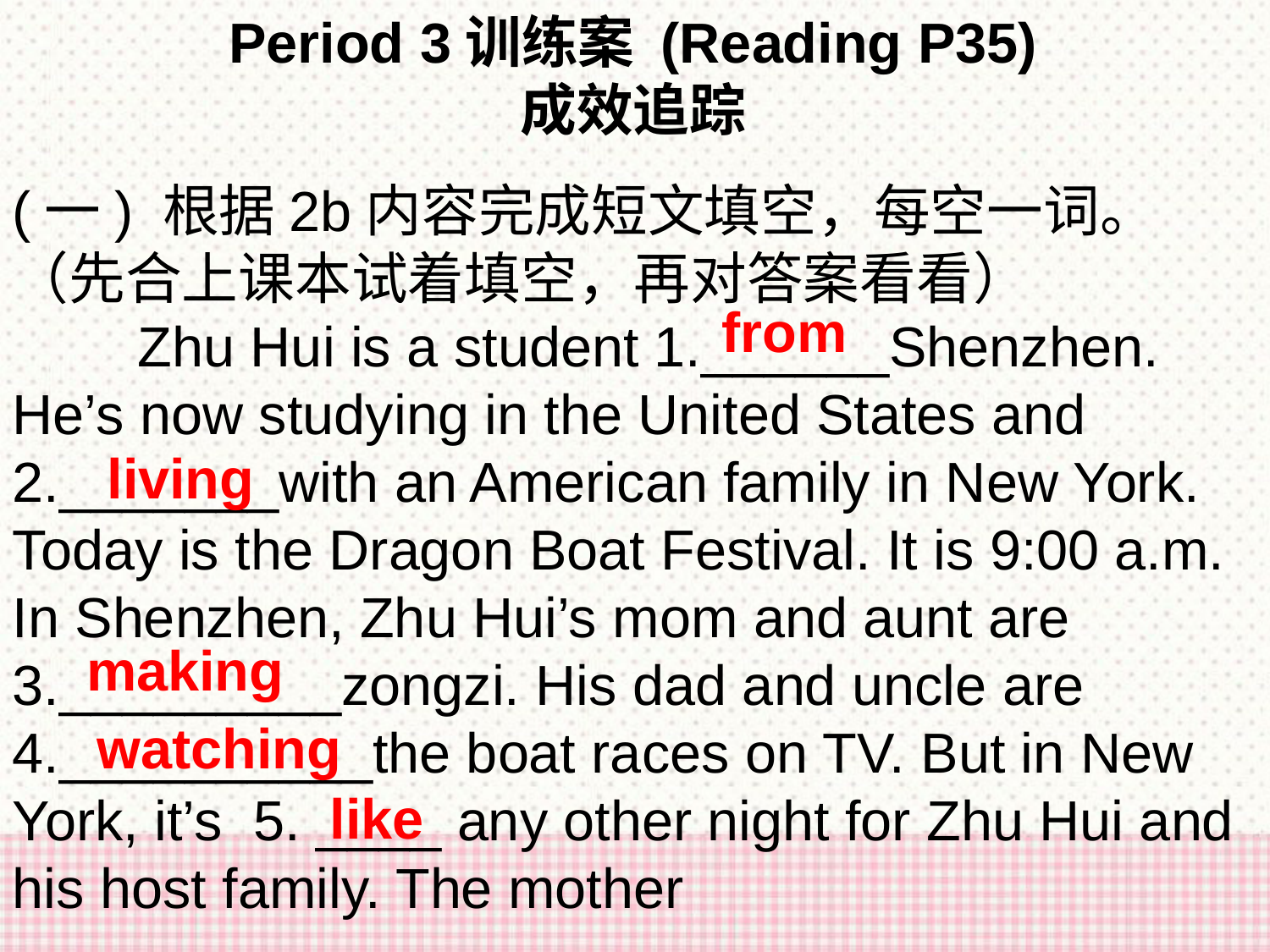

Period 3训练案 (Reading P35)
成效追踪
(一) 根据2b内容完成短文填空，每空一词。（先合上课本试着填空，再对答案看看）
        Zhu Hui is a student 1.______Shenzhen. He’s now studying in the United States and 2._______with an American family in New York. Today is the Dragon Boat Festival. It is 9:00 a.m. In Shenzhen, Zhu Hui’s mom and aunt are 3._________zongzi. His dad and uncle are 4.__________the boat races on TV. But in New York, it’s  5. ____ any other night for Zhu Hui and his host family. The mother
from
living
making
watching
like